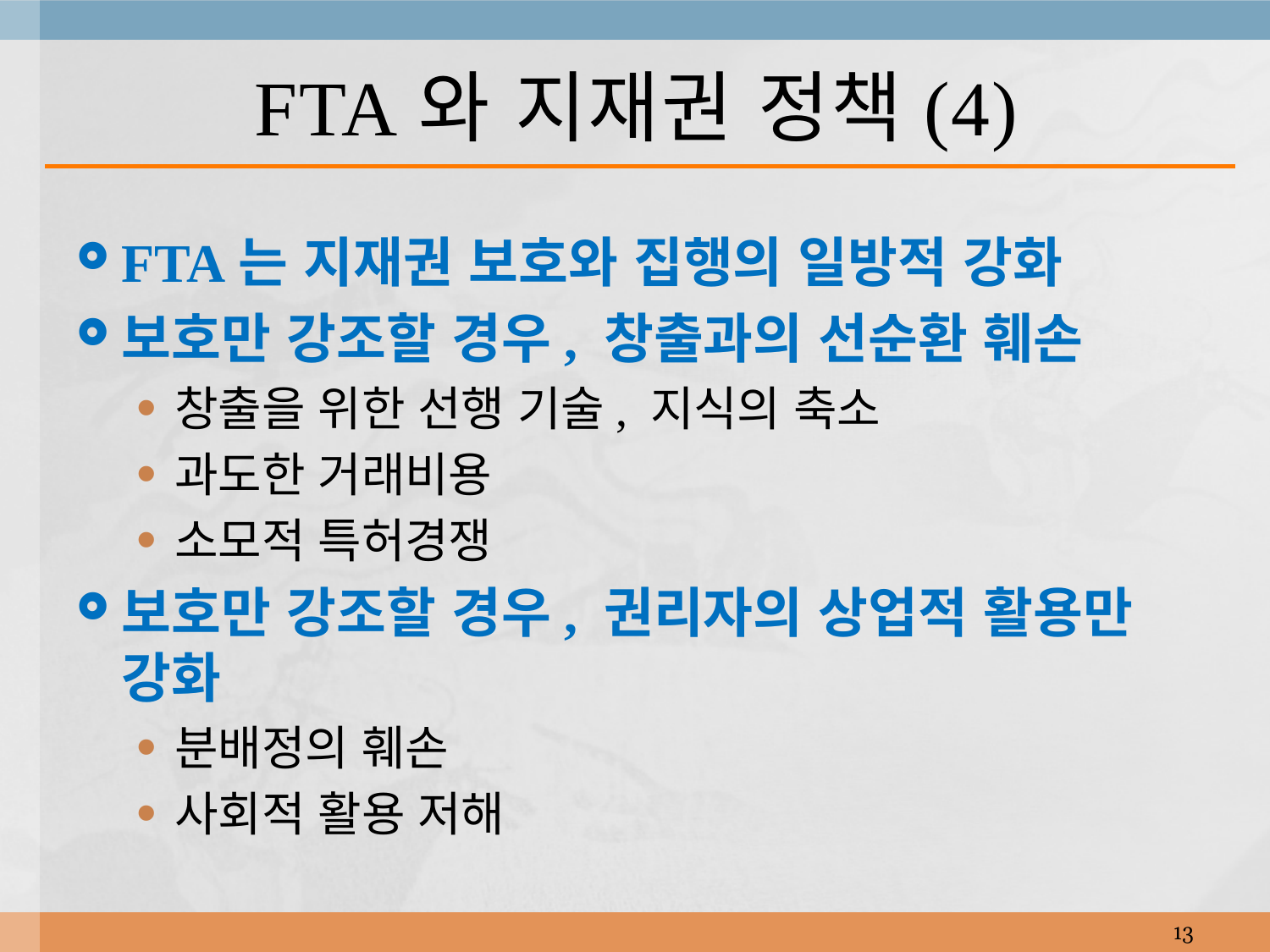

# FTA와 지재권 정책(4)
FTA는 지재권 보호와 집행의 일방적 강화
보호만 강조할 경우, 창출과의 선순환 훼손
창출을 위한 선행 기술, 지식의 축소
과도한 거래비용
소모적 특허경쟁
보호만 강조할 경우, 권리자의 상업적 활용만 강화
분배정의 훼손
사회적 활용 저해
13